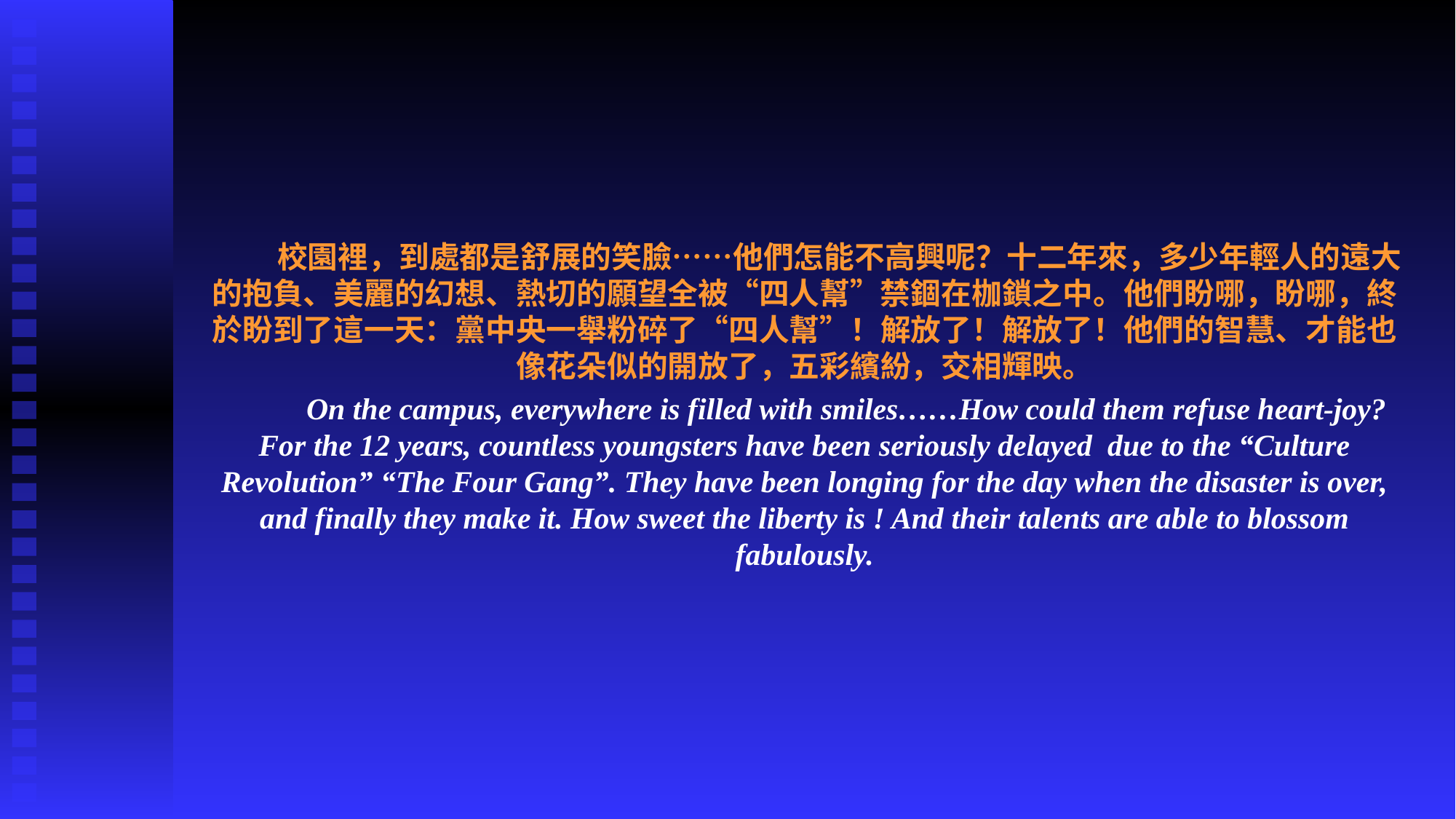

校園裡，到處都是舒展的笑臉……他們怎能不高興呢？十二年來，多少年輕人的遠大的抱負、美麗的幻想、熱切的願望全被“四人幫”禁錮在枷鎖之中。他們盼哪，盼哪，終於盼到了這一天：黨中央一舉粉碎了“四人幫”！解放了！解放了！他們的智慧、才能也像花朵似的開放了，五彩繽紛，交相輝映。
           On the campus, everywhere is filled with smiles……How could them refuse heart-joy? For the 12 years, countless youngsters have been seriously delayed  due to the “Culture Revolution” “The Four Gang”. They have been longing for the day when the disaster is over, and finally they make it. How sweet the liberty is ! And their talents are able to blossom fabulously.